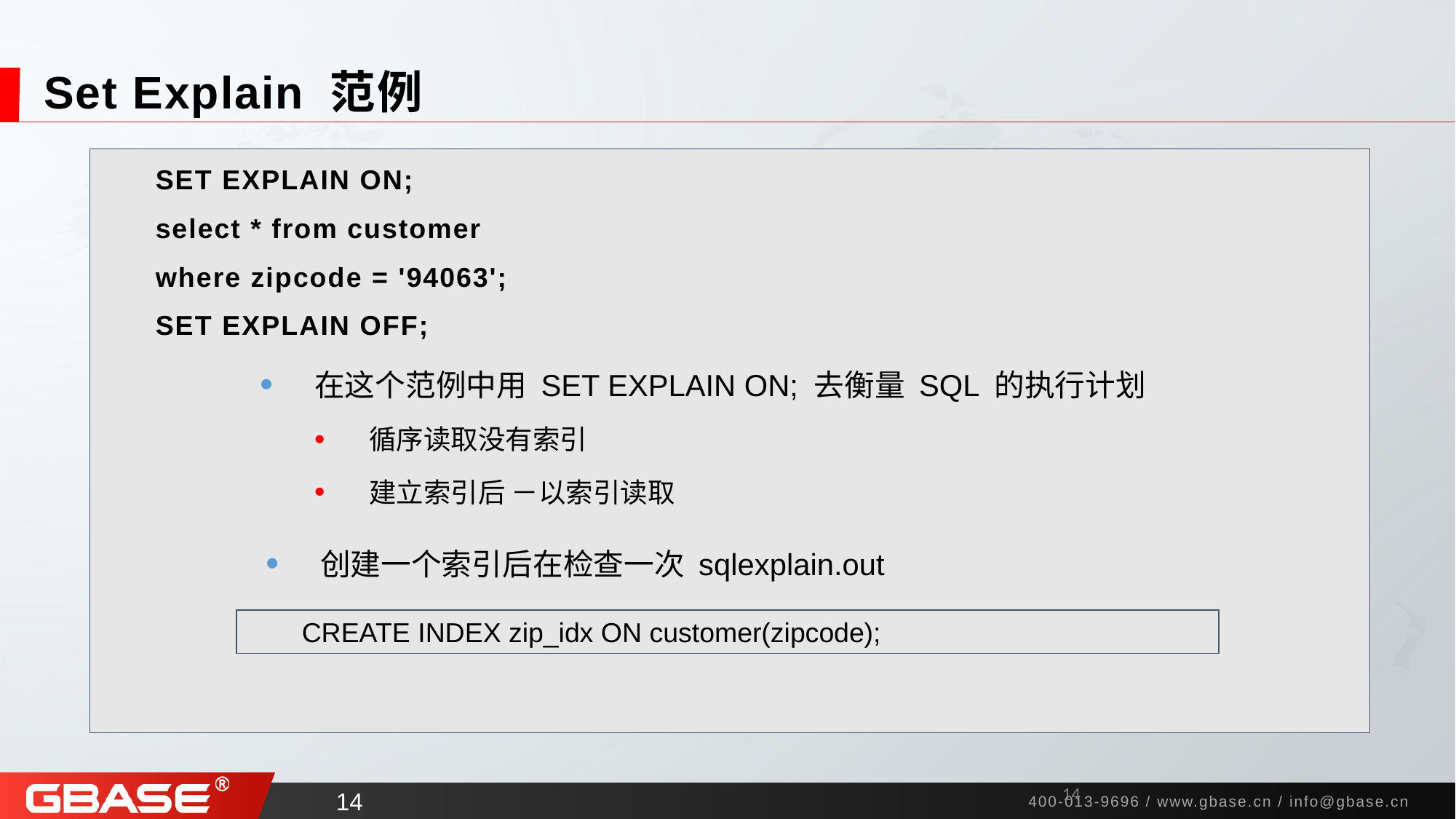

# Set Explain 范例
SET EXPLAIN ON;
select * from customer
where zipcode = '94063';
SET EXPLAIN OFF;
在这个范例中用 SET EXPLAIN ON; 去衡量 SQL 的执行计划
循序读取没有索引
建立索引后 －以索引读取

创建一个索引后在检查一次 sqlexplain.out
CREATE INDEX zip_idx ON customer(zipcode);
14